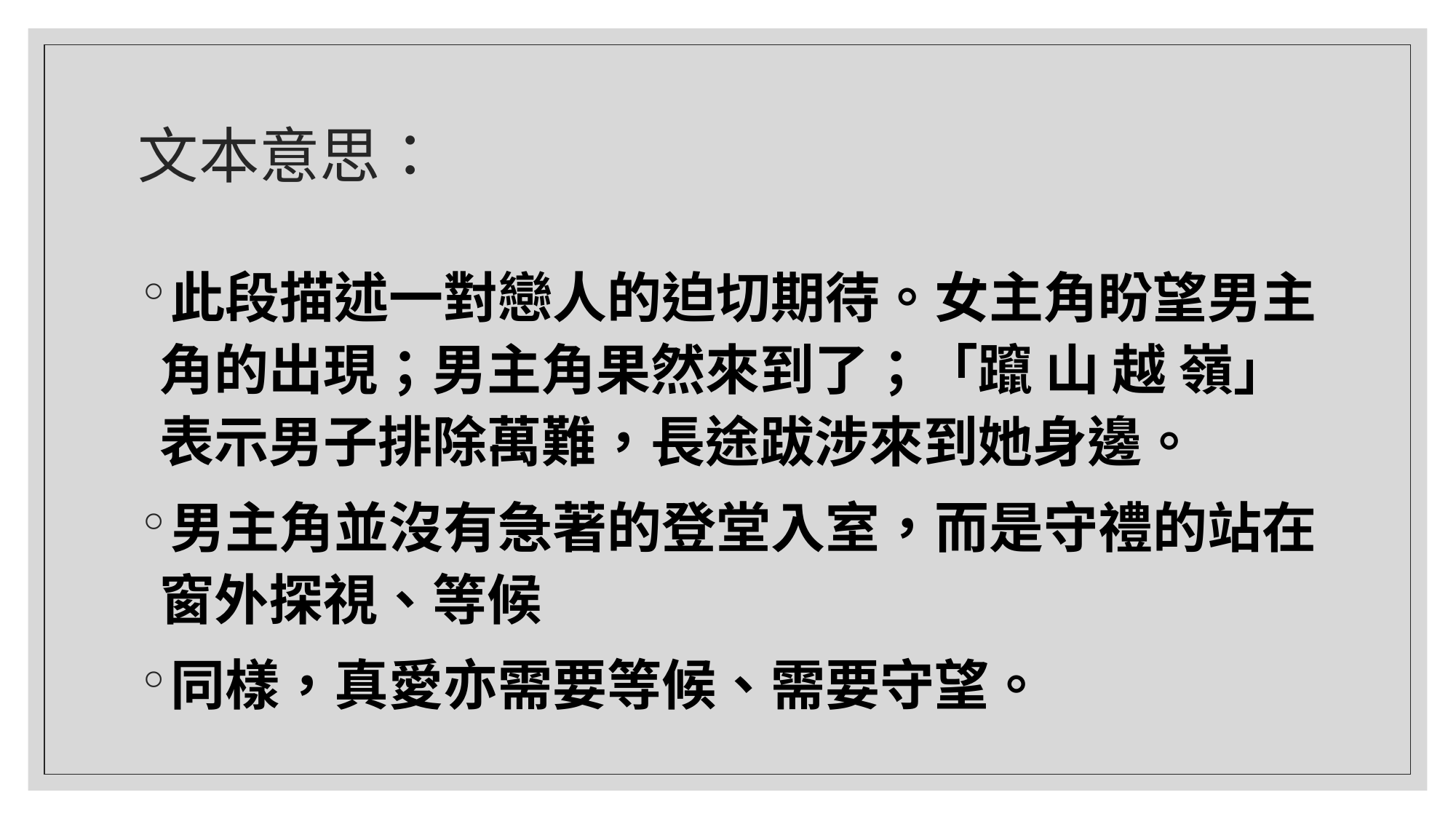

# 文本意思：
此段描述一對戀人的迫切期待。女主角盼望男主角的出現；男主角果然來到了；「躥 山 越 嶺」 表示男子排除萬難，長途跋涉來到她身邊。
男主角並沒有急著的登堂入室，而是守禮的站在窗外探視、等候
同樣，真愛亦需要等候、需要守望。